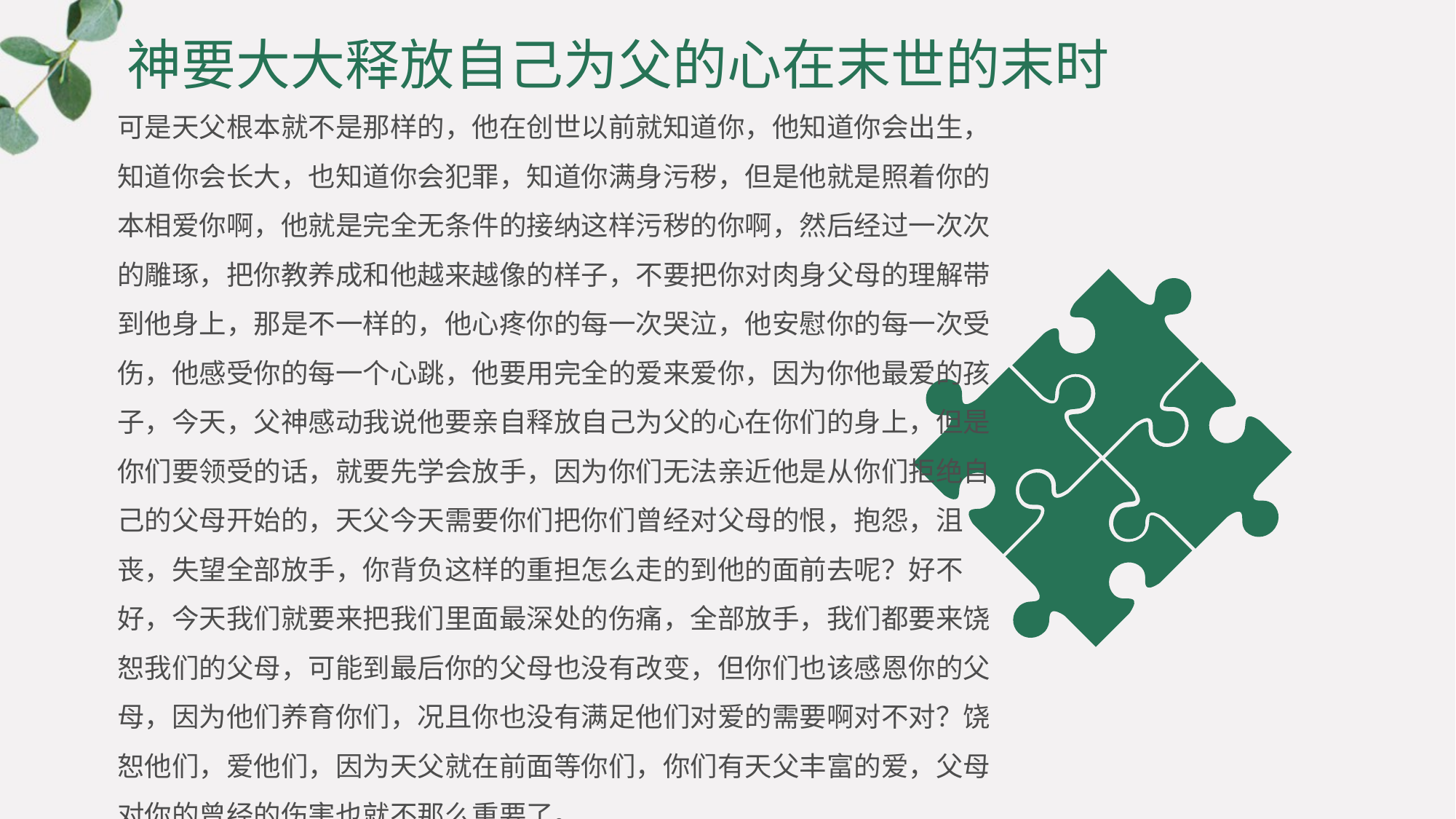

# 神要大大释放自己为父的心在末世的末时

可是天父根本就不是那样的，他在创世以前就知道你，他知道你会出生，知道你会长大，也知道你会犯罪，知道你满身污秽，但是他就是照着你的本相爱你啊，他就是完全无条件的接纳这样污秽的你啊，然后经过一次次的雕琢，把你教养成和他越来越像的样子，不要把你对肉身父母的理解带到他身上，那是不一样的，他心疼你的每一次哭泣，他安慰你的每一次受伤，他感受你的每一个心跳，他要用完全的爱来爱你，因为你他最爱的孩子，今天，父神感动我说他要亲自释放自己为父的心在你们的身上，但是你们要领受的话，就要先学会放手，因为你们无法亲近他是从你们拒绝自己的父母开始的，天父今天需要你们把你们曾经对父母的恨，抱怨，沮丧，失望全部放手，你背负这样的重担怎么走的到他的面前去呢？好不好，今天我们就要来把我们里面最深处的伤痛，全部放手，我们都要来饶恕我们的父母，可能到最后你的父母也没有改变，但你们也该感恩你的父母，因为他们养育你们，况且你也没有满足他们对爱的需要啊对不对？饶恕他们，爱他们，因为天父就在前面等你们，你们有天父丰富的爱，父母对你的曾经的伤害也就不那么重要了。